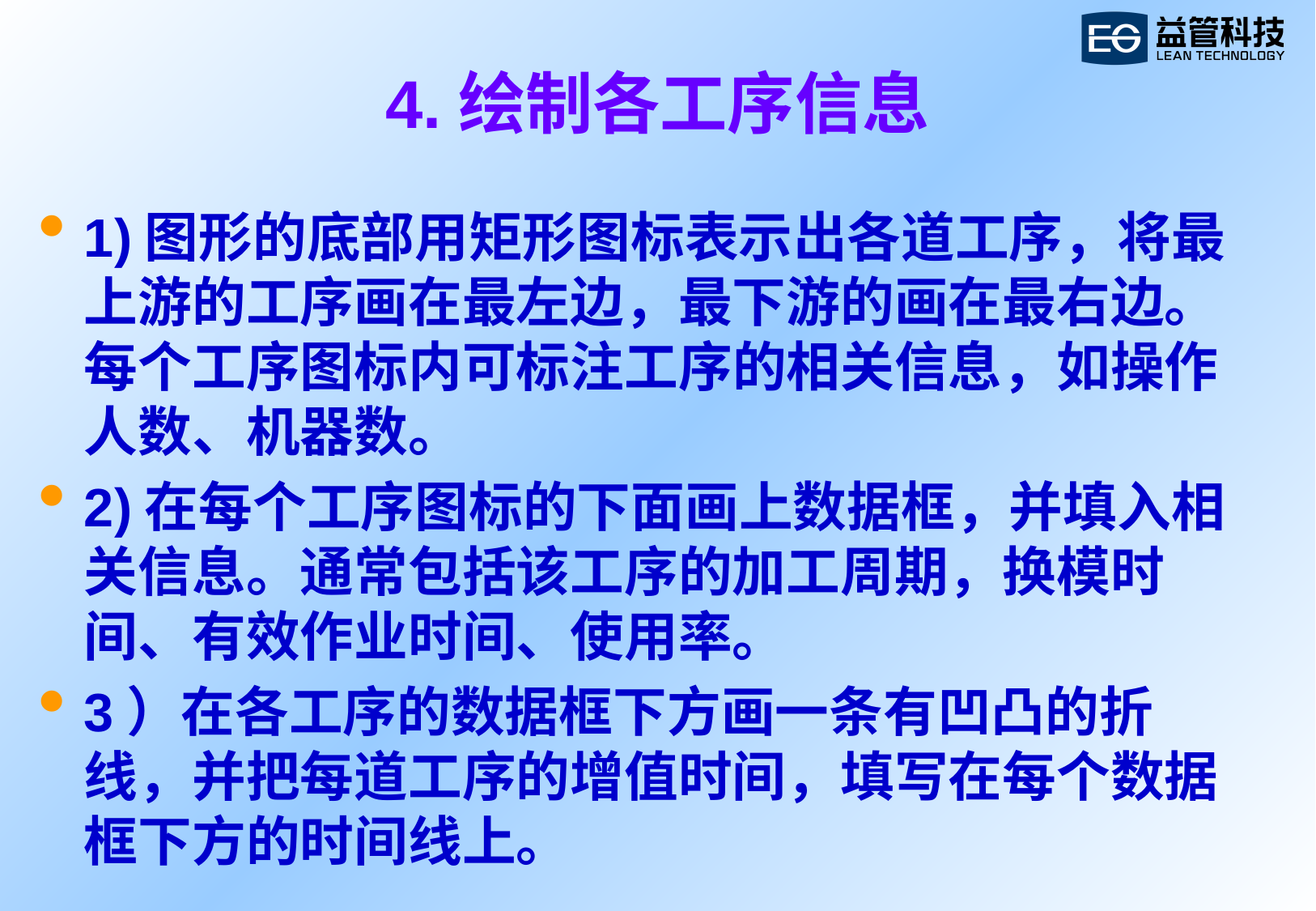

# 4.绘制各工序信息
1)图形的底部用矩形图标表示出各道工序，将最上游的工序画在最左边，最下游的画在最右边。每个工序图标内可标注工序的相关信息，如操作人数、机器数。
2)在每个工序图标的下面画上数据框，并填入相关信息。通常包括该工序的加工周期，换模时间、有效作业时间、使用率。
3）在各工序的数据框下方画一条有凹凸的折线，并把每道工序的增值时间，填写在每个数据框下方的时间线上。